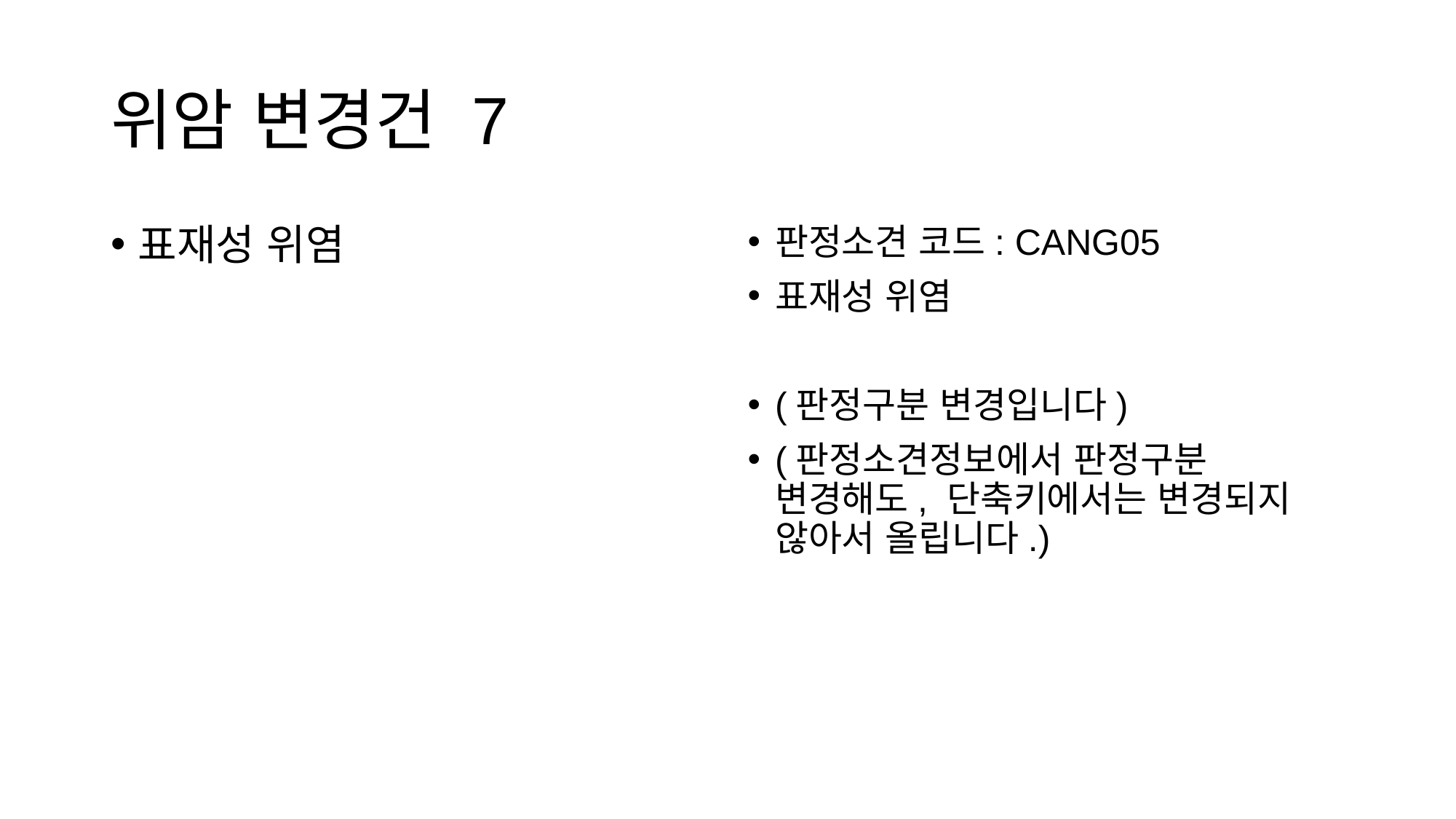

# 위암 변경건 7
표재성 위염
판정소견 코드: CANG05
표재성 위염

(판정구분 변경입니다)
(판정소견정보에서 판정구분 변경해도, 단축키에서는 변경되지 않아서 올립니다.)